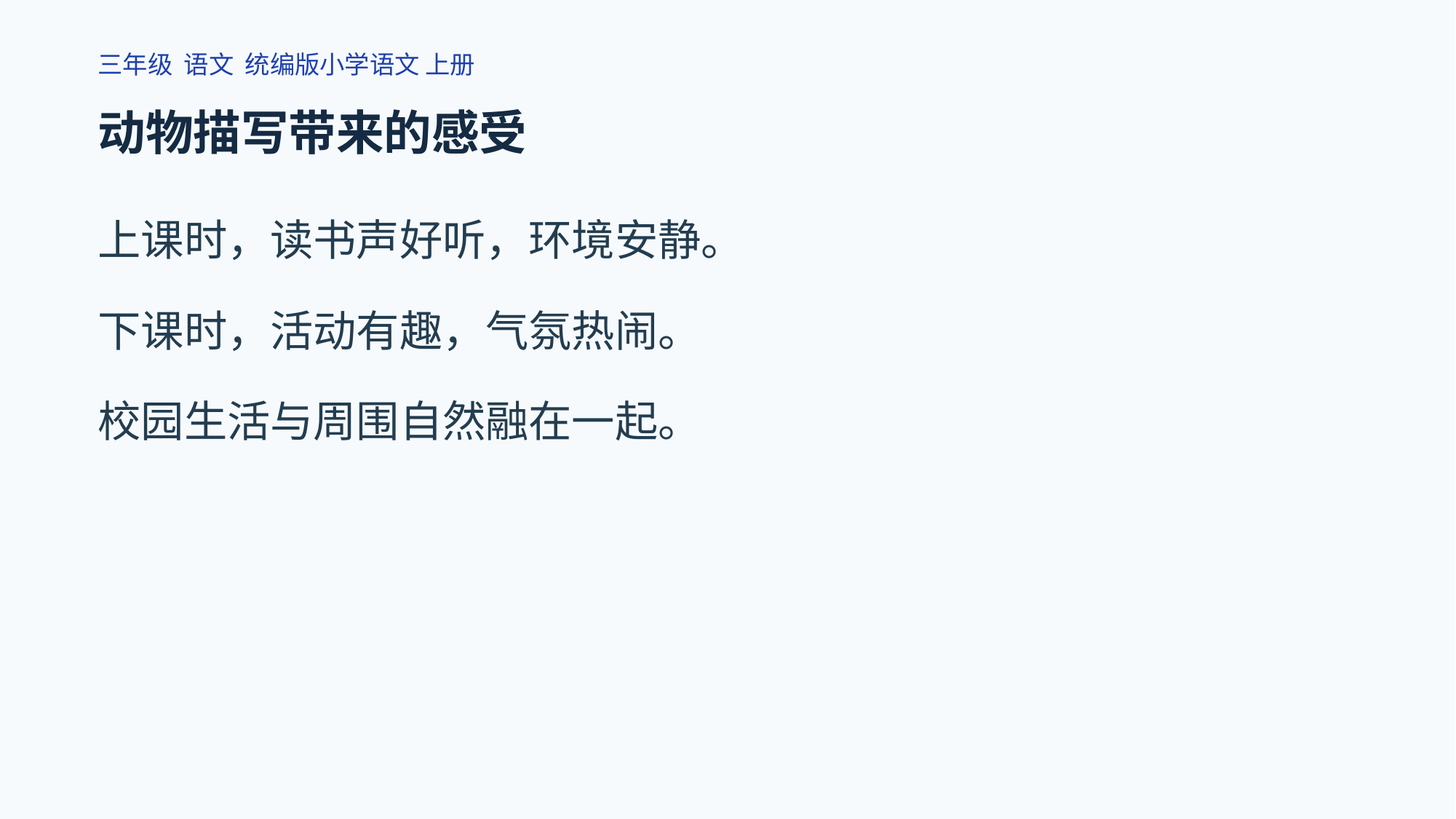

三年级  语文  统编版小学语文 上册
动物描写带来的感受
上课时，读书声好听，环境安静。
下课时，活动有趣，气氛热闹。
校园生活与周围自然融在一起。